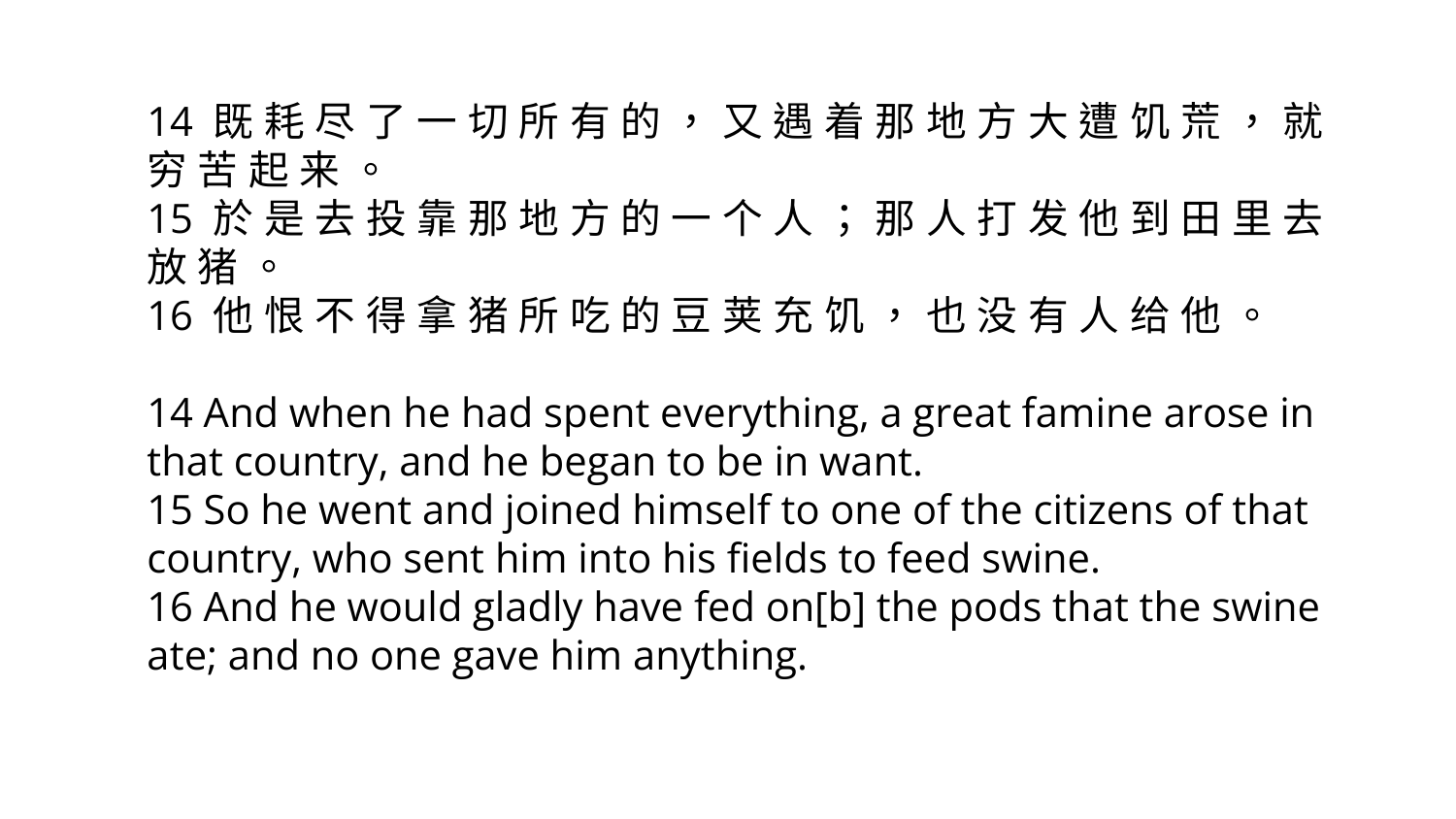

14 既 耗 尽 了 一 切 所 有 的 ， 又 遇 着 那 地 方 大 遭 饥 荒 ， 就 穷 苦 起 来 。
15 於 是 去 投 靠 那 地 方 的 一 个 人 ； 那 人 打 发 他 到 田 里 去 放 猪 。
16 他 恨 不 得 拿 猪 所 吃 的 豆 荚 充 饥 ， 也 没 有 人 给 他 。

14 And when he had spent everything, a great famine arose in that country, and he began to be in want.
15 So he went and joined himself to one of the citizens of that country, who sent him into his fields to feed swine.
16 And he would gladly have fed on[b] the pods that the swine ate; and no one gave him anything.